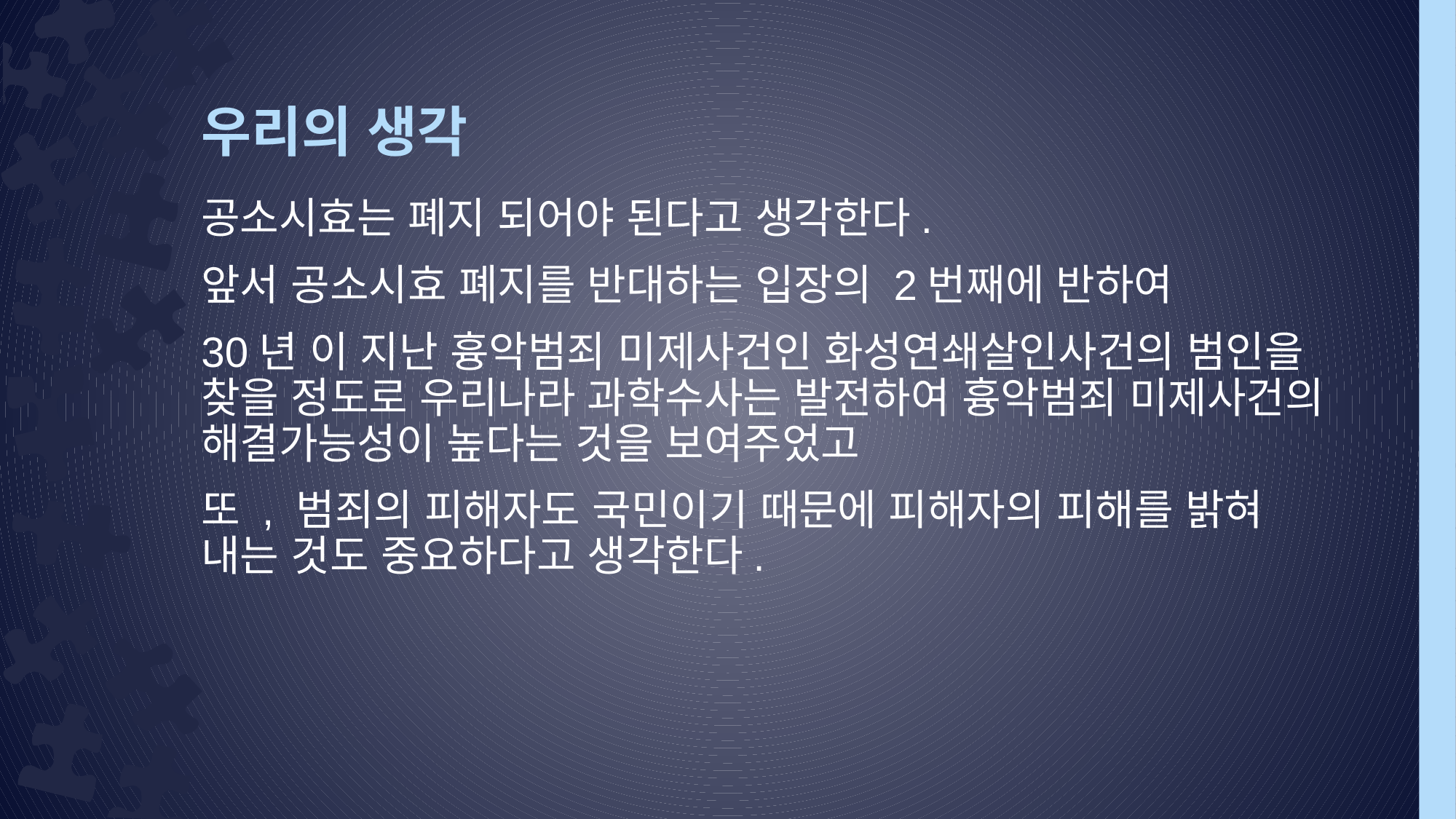

# 우리의 생각
공소시효는 폐지 되어야 된다고 생각한다.
앞서 공소시효 폐지를 반대하는 입장의 2번째에 반하여
30년 이 지난 흉악범죄 미제사건인 화성연쇄살인사건의 범인을 찾을 정도로 우리나라 과학수사는 발전하여 흉악범죄 미제사건의 해결가능성이 높다는 것을 보여주었고
또 , 범죄의 피해자도 국민이기 때문에 피해자의 피해를 밝혀 내는 것도 중요하다고 생각한다.